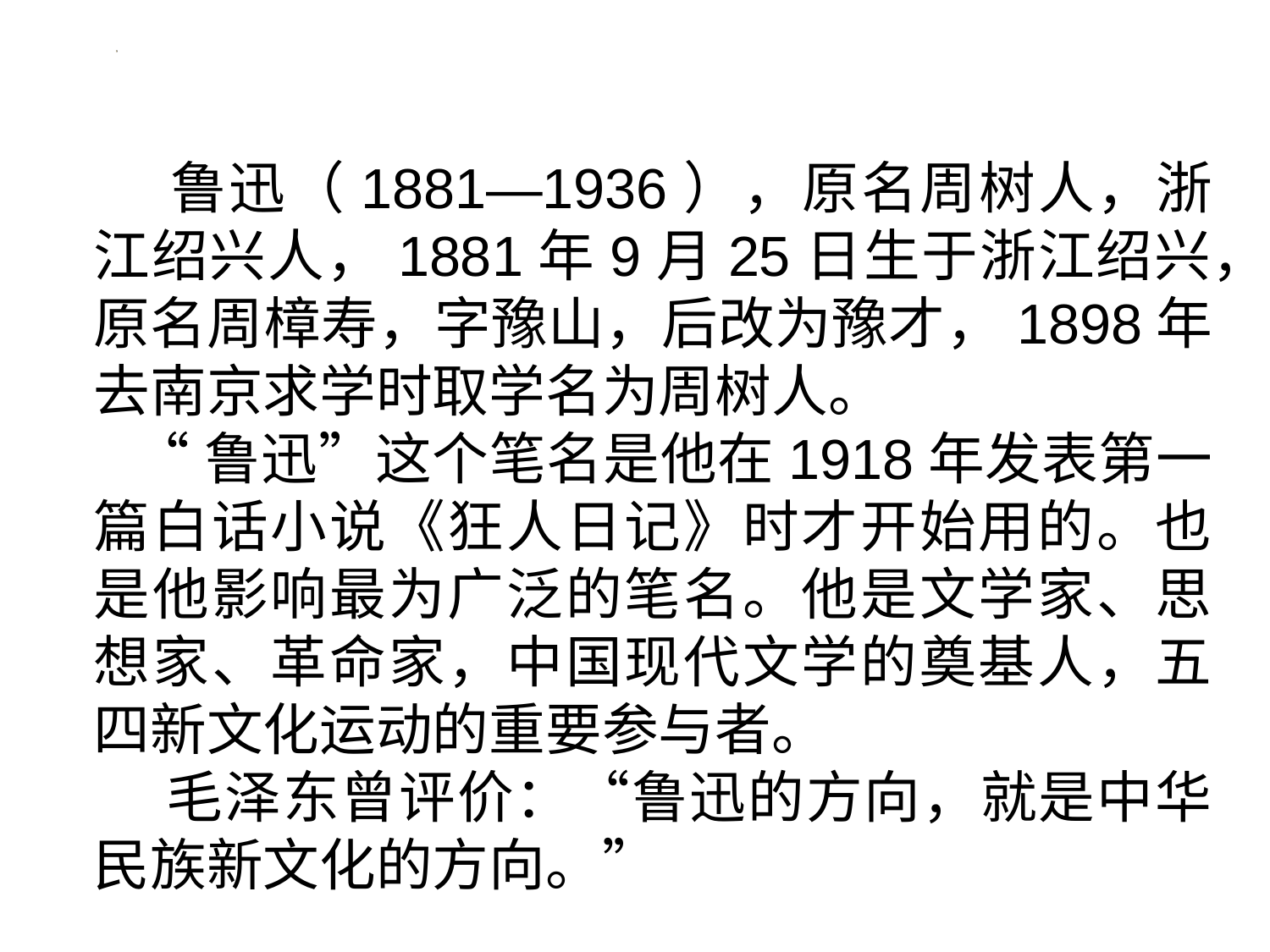

鲁迅（1881—1936），原名周树人，浙江绍兴人，1881年9月25日生于浙江绍兴，原名周樟寿，字豫山，后改为豫才，1898年去南京求学时取学名为周树人。
   “鲁迅”这个笔名是他在1918年发表第一篇白话小说《狂人日记》时才开始用的。也是他影响最为广泛的笔名。他是文学家、思想家、革命家，中国现代文学的奠基人，五四新文化运动的重要参与者。
    毛泽东曾评价：“鲁迅的方向，就是中华民族新文化的方向。”